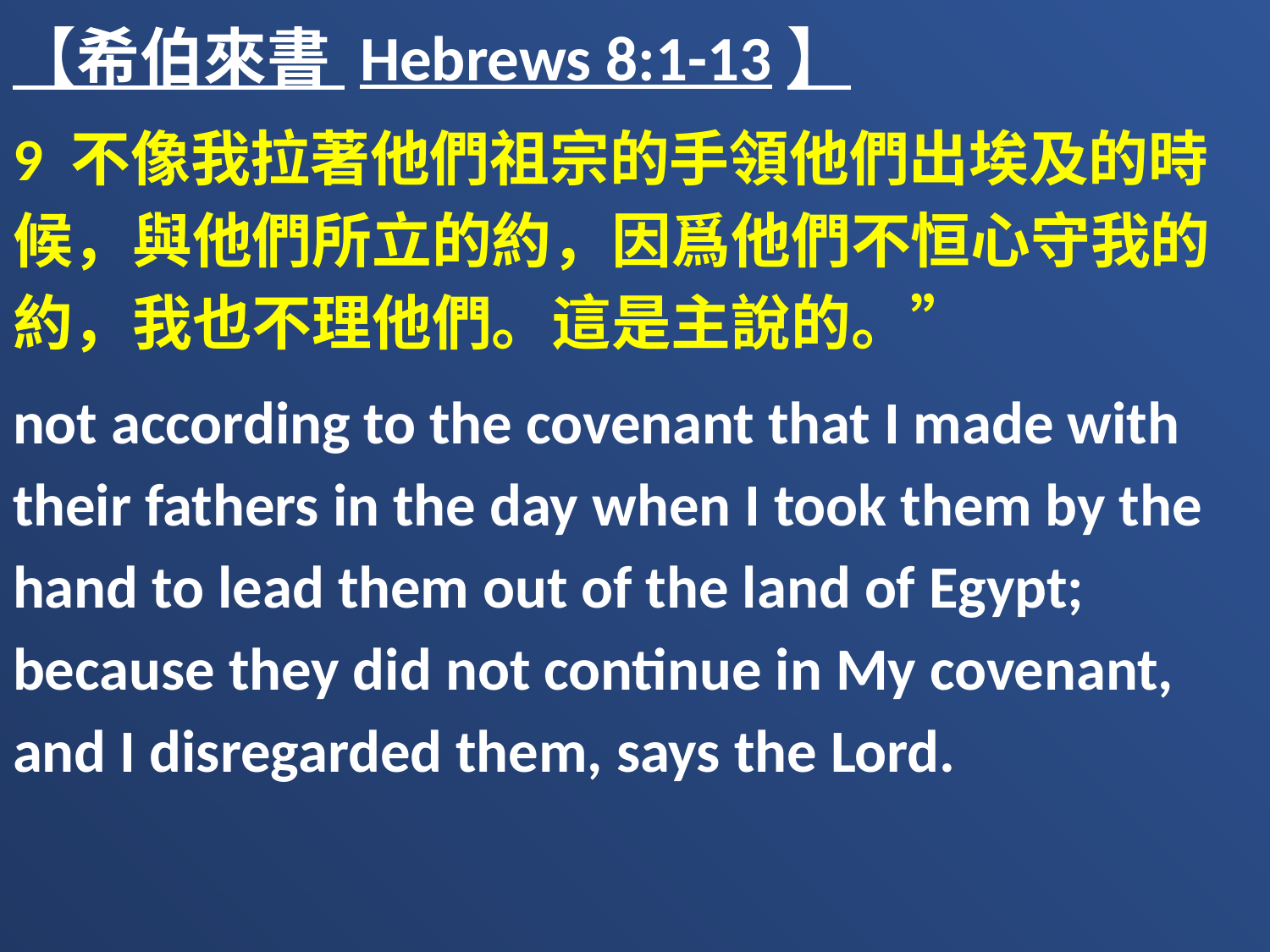

【希伯來書 Hebrews 8:1-13】
9 不像我拉著他們祖宗的手領他們出埃及的時候，與他們所立的約，因爲他們不恒心守我的約，我也不理他們。這是主說的。”
not according to the covenant that I made with their fathers in the day when I took them by the hand to lead them out of the land of Egypt; because they did not continue in My covenant, and I disregarded them, says the Lord.